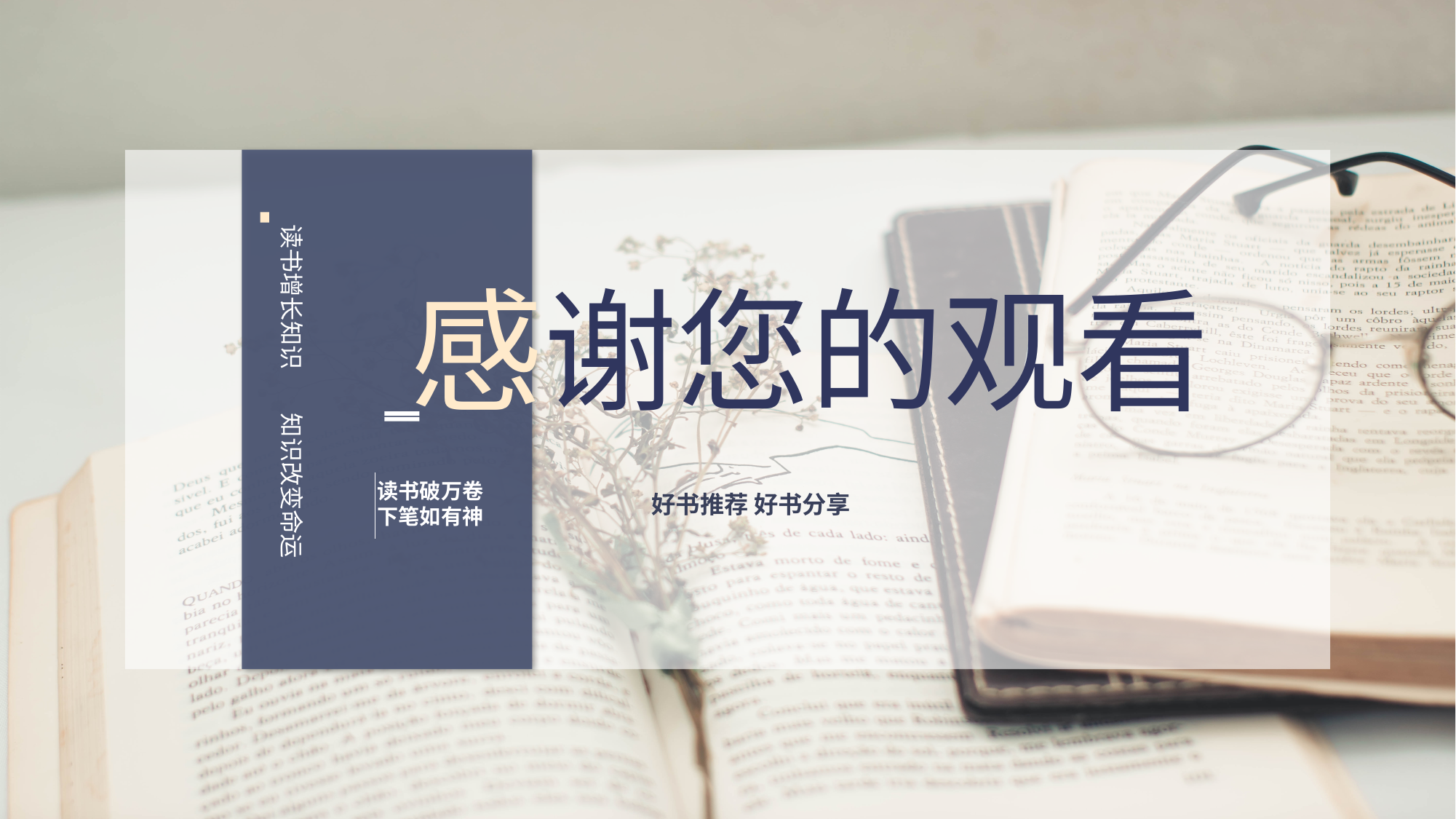

读书增长知识        知识改变命运
感谢您的观看

读书破万卷
下笔如有神
好书推荐 好书分享